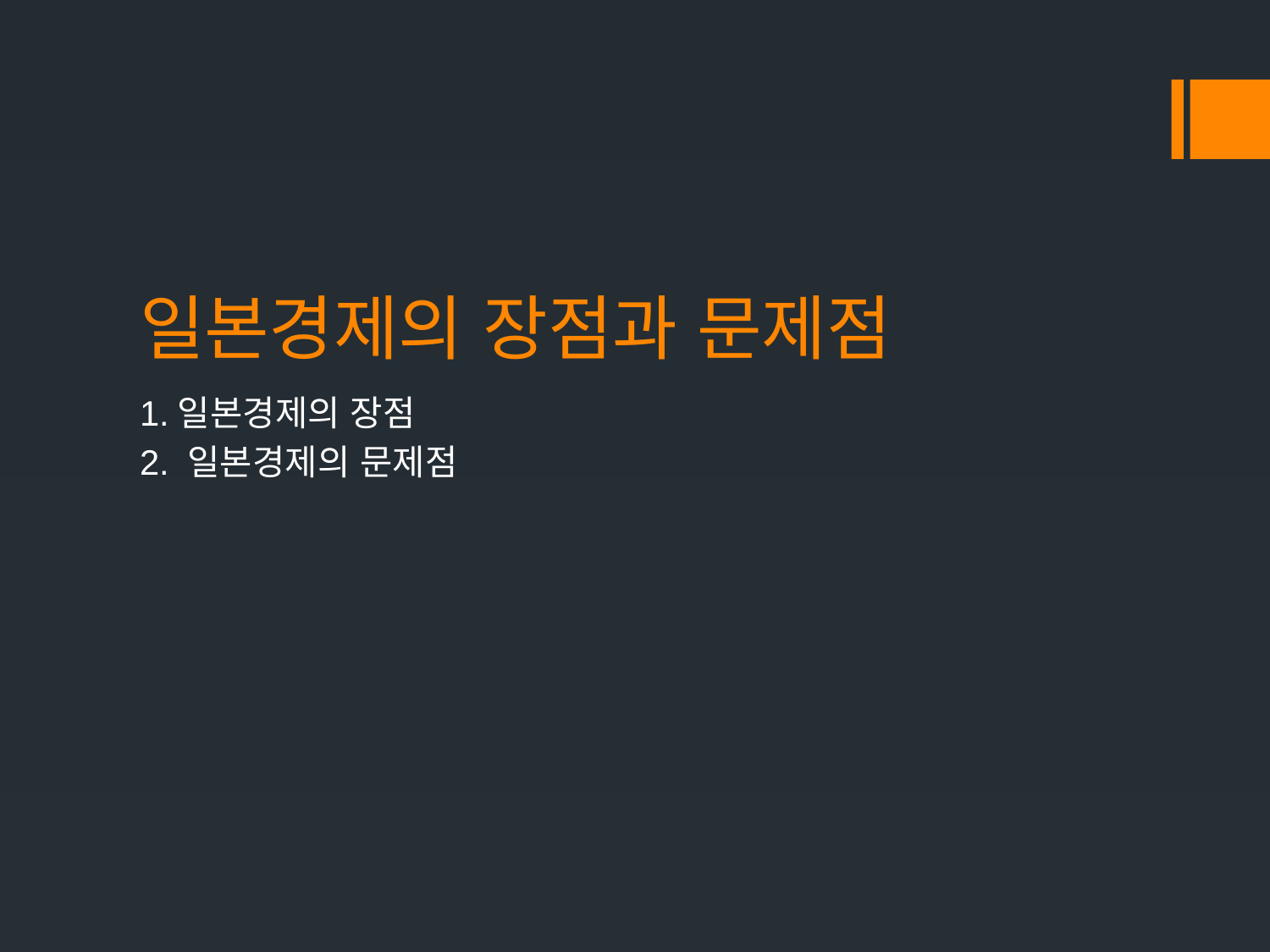

# 일본경제의 장점과 문제점
1.일본경제의 장점
2. 일본경제의 문제점